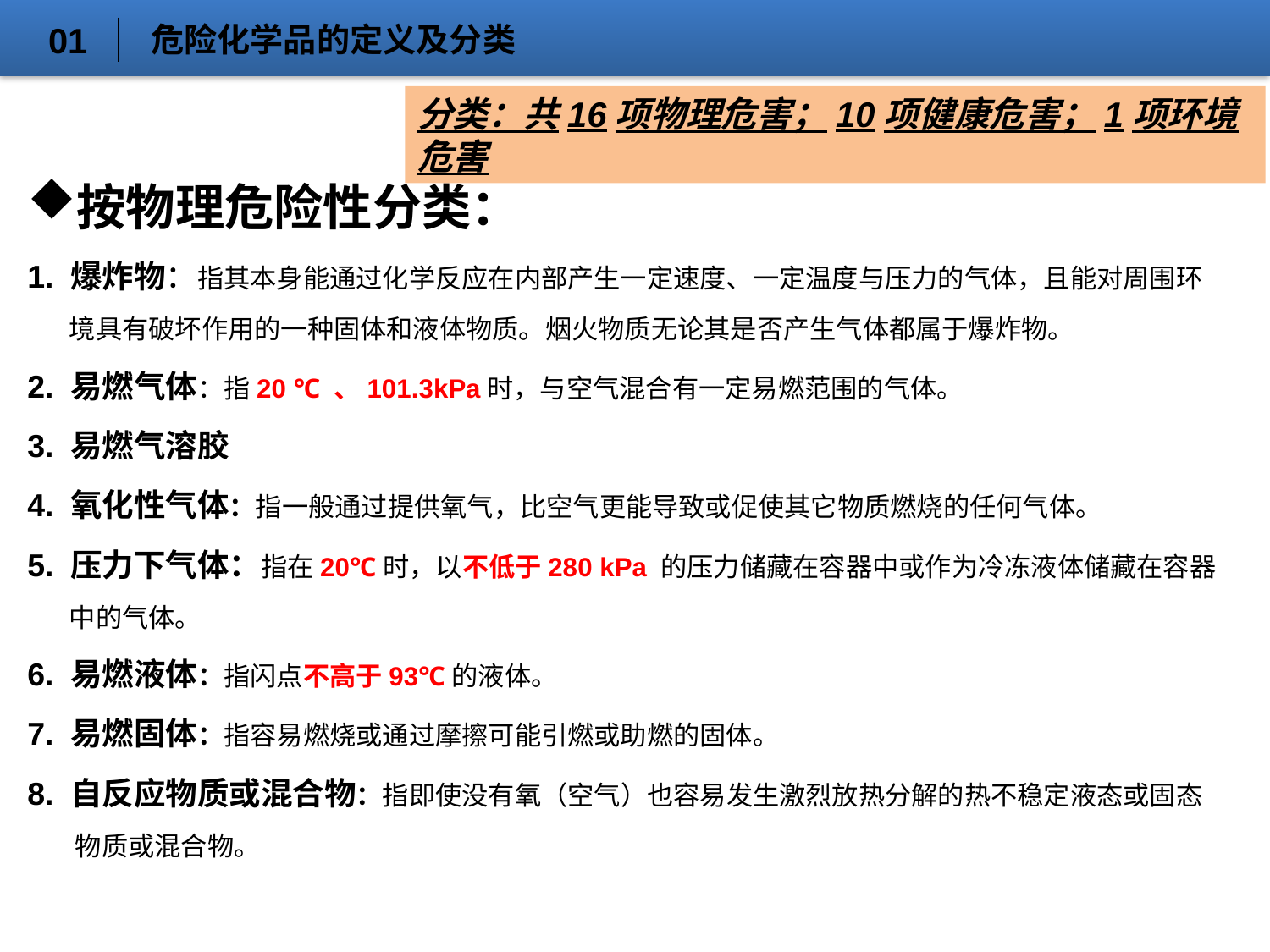

危险化学品的定义及分类
01
分类：共16项物理危害；10项健康危害；1项环境危害
按物理危险性分类：
1. 爆炸物：指其本身能通过化学反应在内部产生一定速度、一定温度与压力的气体，且能对周围环
      境具有破坏作用的一种固体和液体物质。烟火物质无论其是否产生气体都属于爆炸物。
2. 易燃气体：指20 ℃ 、101.3kPa时，与空气混合有一定易燃范围的气体。
3. 易燃气溶胶
4. 氧化性气体：指一般通过提供氧气，比空气更能导致或促使其它物质燃烧的任何气体。
5. 压力下气体：指在20℃时，以不低于280 kPa 的压力储藏在容器中或作为冷冻液体储藏在容器
      中的气体。
6. 易燃液体：指闪点不高于93℃的液体。
7. 易燃固体：指容易燃烧或通过摩擦可能引燃或助燃的固体。
8. 自反应物质或混合物：指即使没有氧（空气）也容易发生激烈放热分解的热不稳定液态或固态
       物质或混合物。